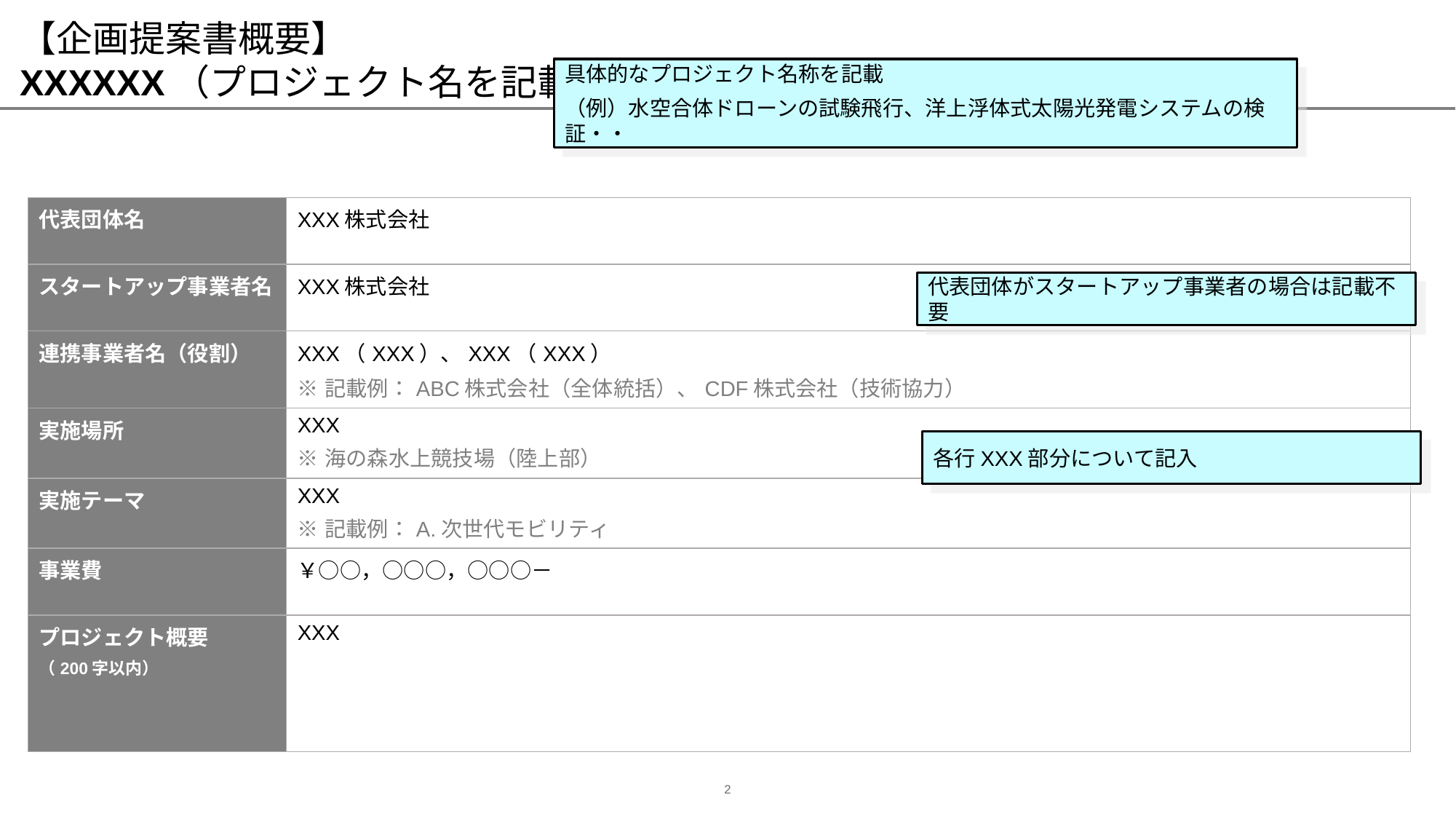

# 【企画提案書概要】 XXXXXX（プロジェクト名を記載）
具体的なプロジェクト名称を記載
（例）水空合体ドローンの試験飛行、洋上浮体式太陽光発電システムの検証・・
| 代表団体名 | XXX株式会社 |
| --- | --- |
| スタートアップ事業者名 | XXX株式会社 |
| 連携事業者名（役割） | XXX（XXX）、XXX（XXX） ※記載例：ABC株式会社（全体統括）、CDF株式会社（技術協力） |
| 実施場所 | XXX ※海の森水上競技場（陸上部） |
| 実施テーマ | XXX ※記載例：A.次世代モビリティ |
| 事業費 | ￥○○，○○○，○○○－ |
| プロジェクト概要 （200字以内） | XXX |
代表団体がスタートアップ事業者の場合は記載不要
各行XXX部分について記入